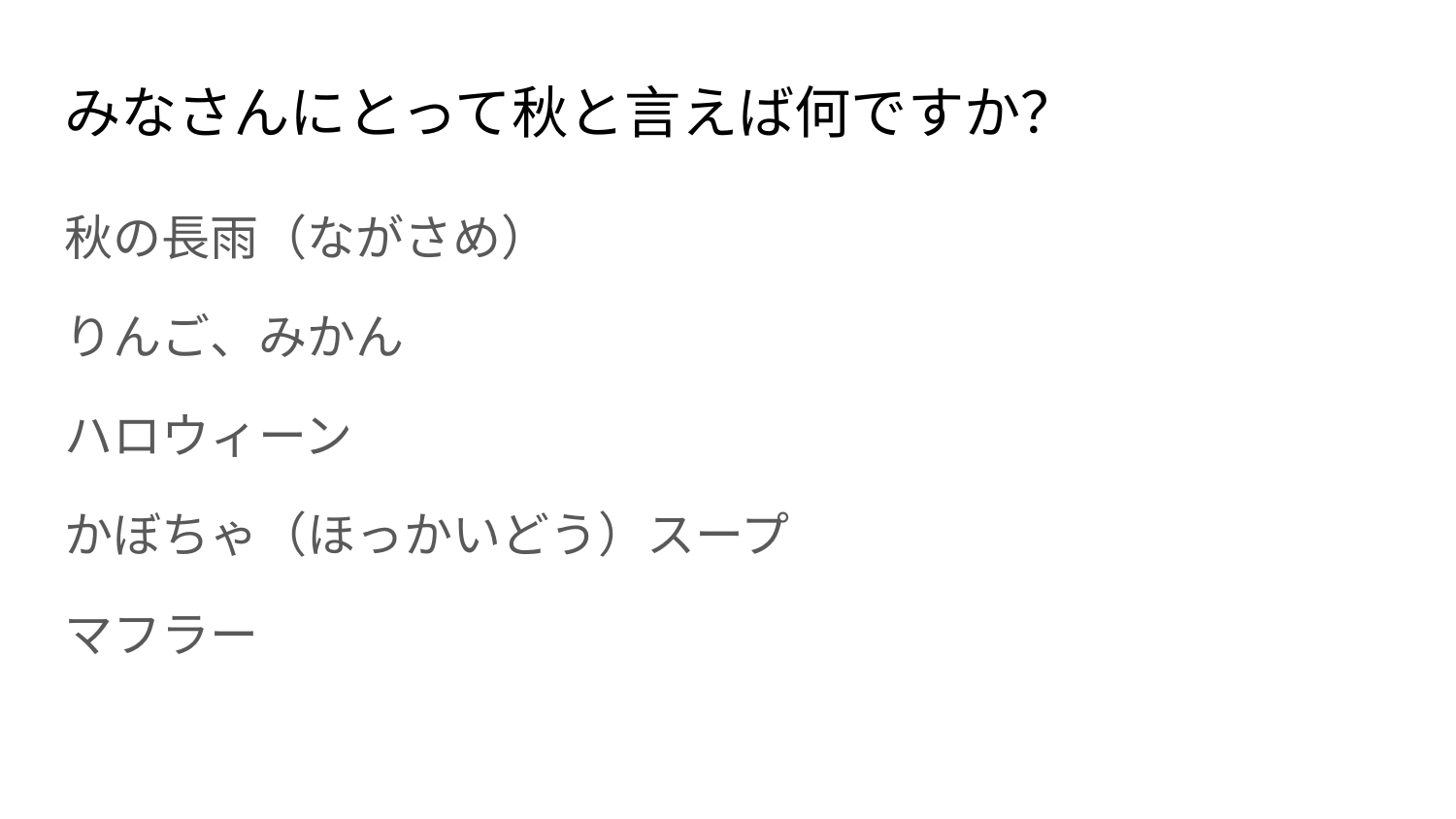

# みなさんにとって秋と言えば何ですか？
秋の長雨（ながさめ）
りんご、みかん
ハロウィーン
かぼちゃ（ほっかいどう）スープ
マフラー